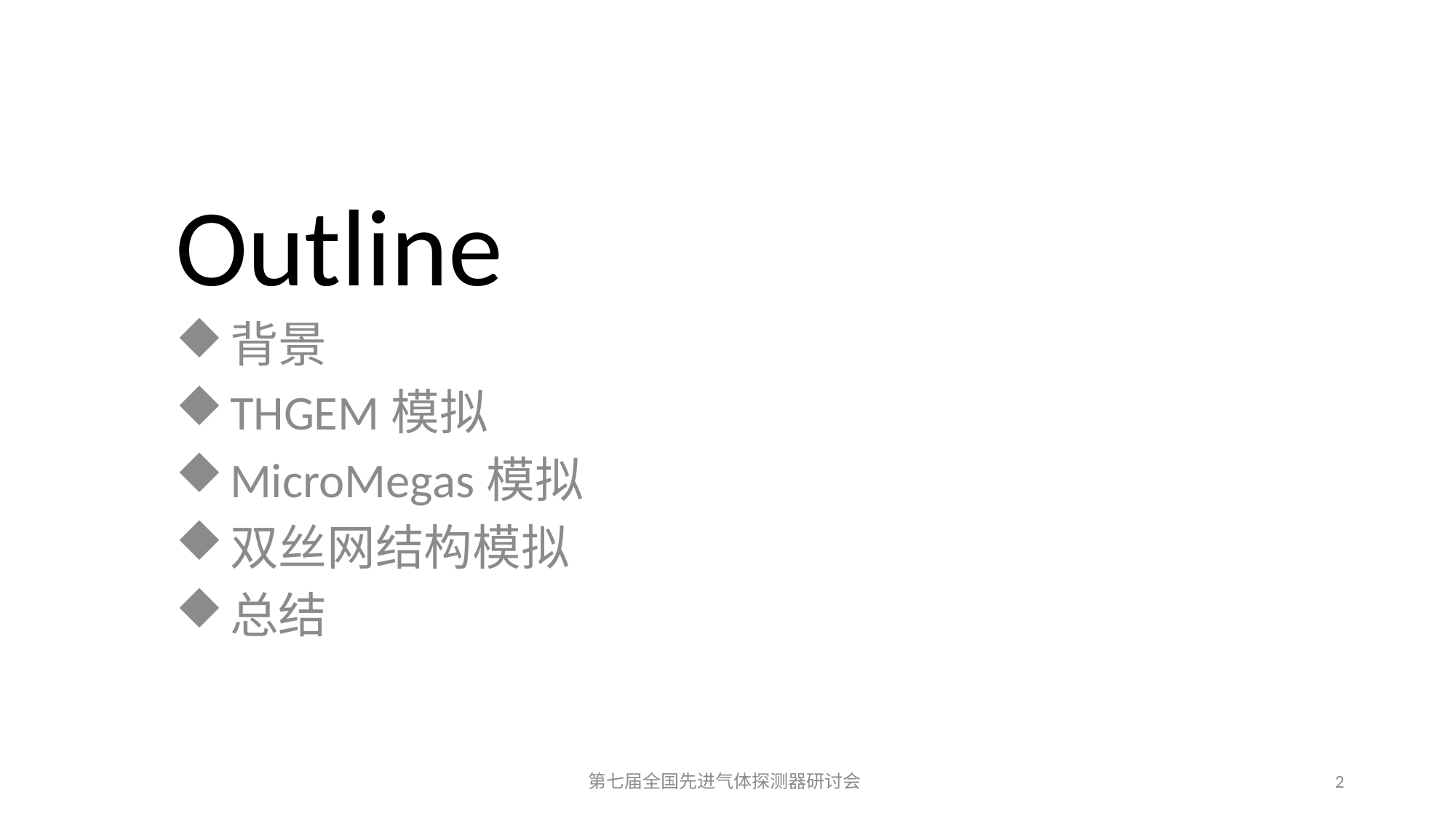

# Outline
背景
THGEM模拟
MicroMegas模拟
双丝网结构模拟
总结
第七届全国先进气体探测器研讨会
2